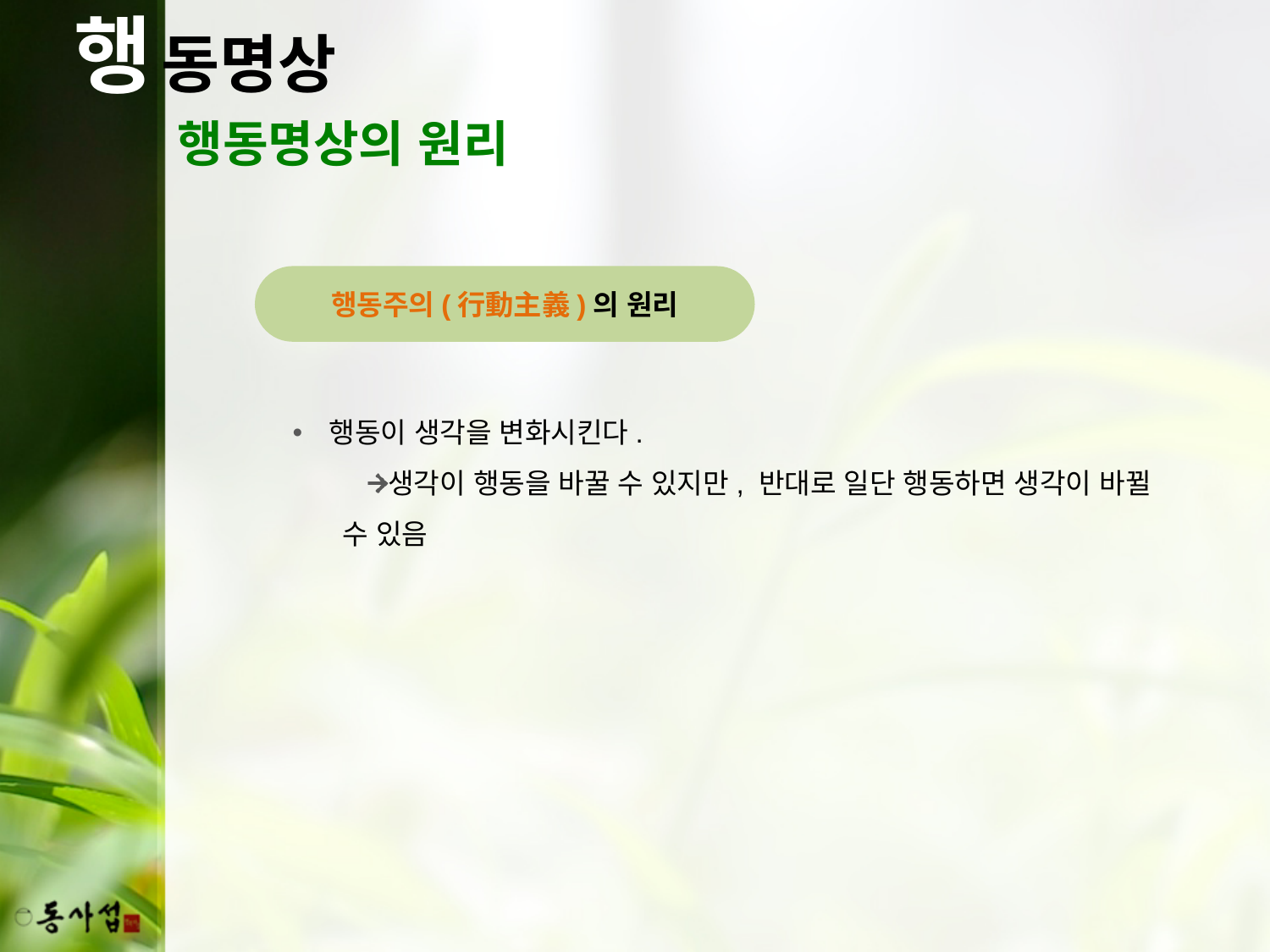

행
동명상
행동명상의 원리
행동주의(行動主義)의 원리
행동이 생각을 변화시킨다.
생각이 행동을 바꿀 수 있지만, 반대로 일단 행동하면 생각이 바뀔 수 있음